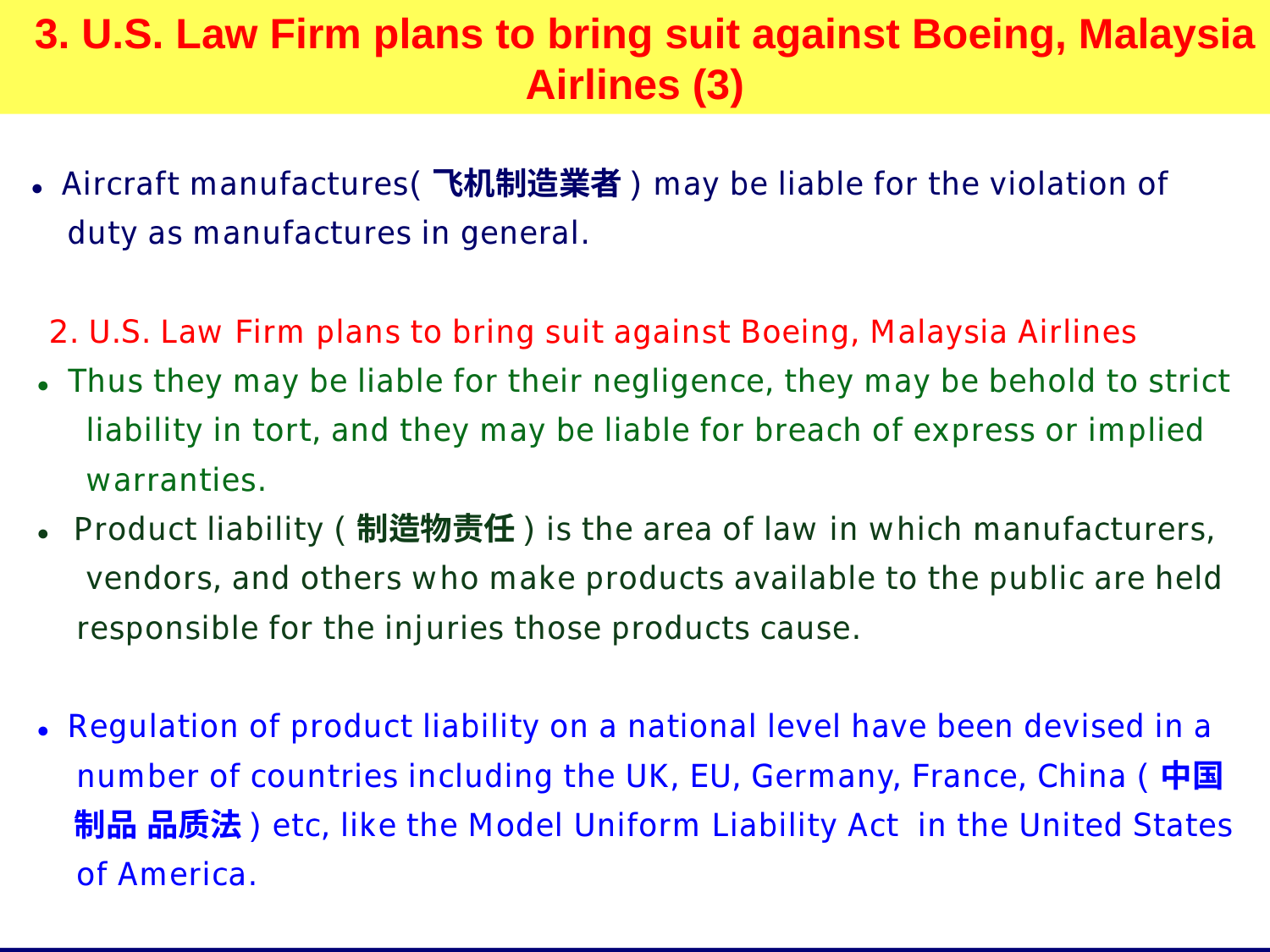

3. U.S. Law Firm plans to bring suit against Boeing, Malaysia Airlines (3)

●  Aircraft manufactures(飞机制造業者) may be liable for the violation of
    duty as manufactures in general.

  2. U.S. Law Firm plans to bring suit against Boeing, Malaysia Airlines
 ●   Thus they may be liable for their negligence, they may be behold to strict
      liability in tort, and they may be liable for breach of express or implied
      warranties.
 ●    Product liability (制造物责任) is the area of law in which manufacturers,
      vendors, and others who make products available to the public are held
     responsible for the injuries those products cause.

 ●   Regulation of product liability on a national level have been devised in a
     number of countries including the UK, EU, Germany, France, China (中国
     制品 品质法) etc, like the Model Uniform Liability Act  in the United States
     of America.

37